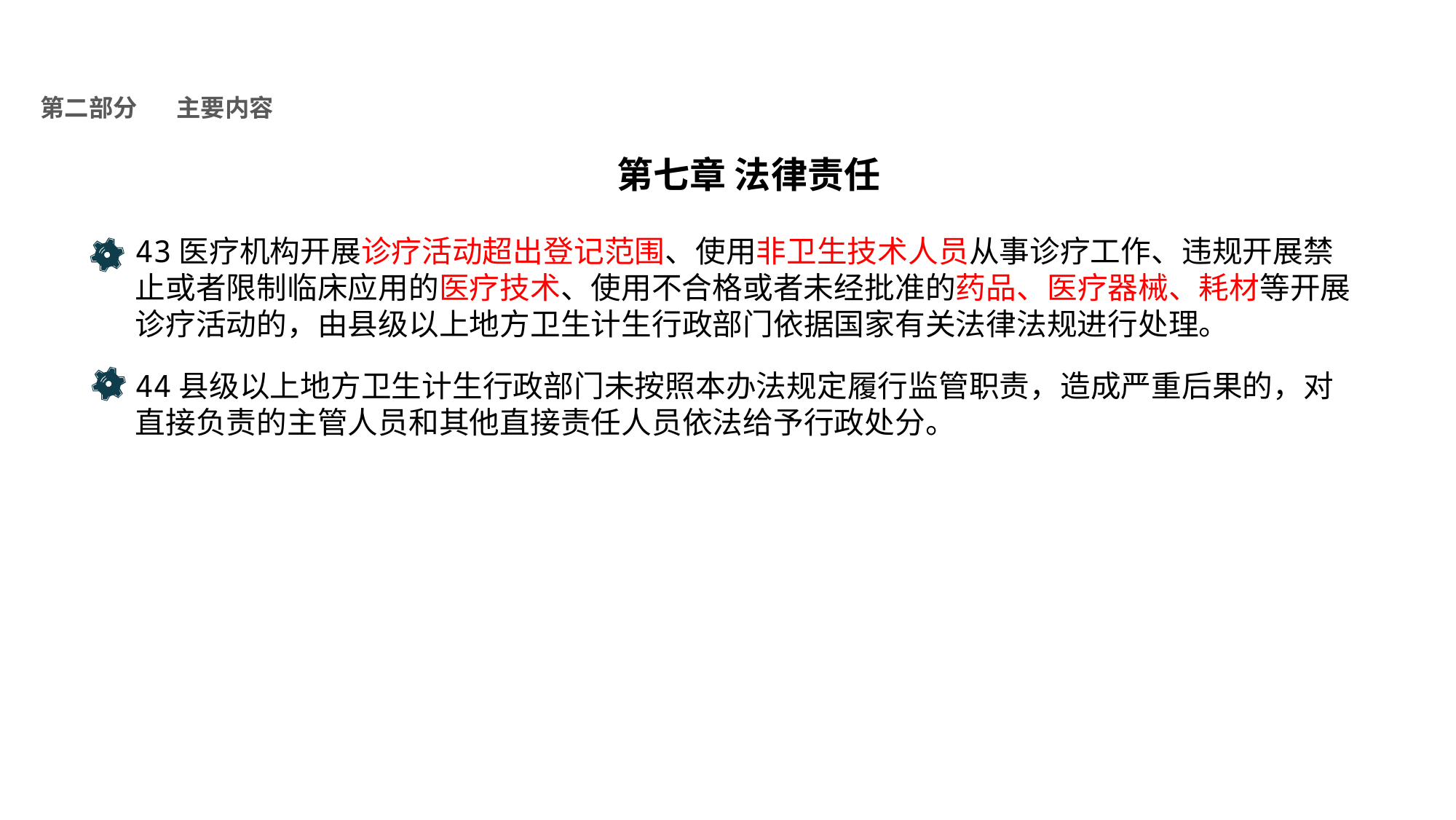

医疗质量管理办法
NHFPC
第二部分
主要内容
第七章 法律责任

43医疗机构开展诊疗活动超出登记范围、使用非卫生技术人员从事诊疗工作、违规开展禁止或者限制临床应用的医疗技术、使用不合格或者未经批准的药品、医疗器械、耗材等开展诊疗活动的，由县级以上地方卫生计生行政部门依据国家有关法律法规进行处理。

44县级以上地方卫生计生行政部门未按照本办法规定履行监管职责，造成严重后果的，对直接负责的主管人员和其他直接责任人员依法给予行政处分。